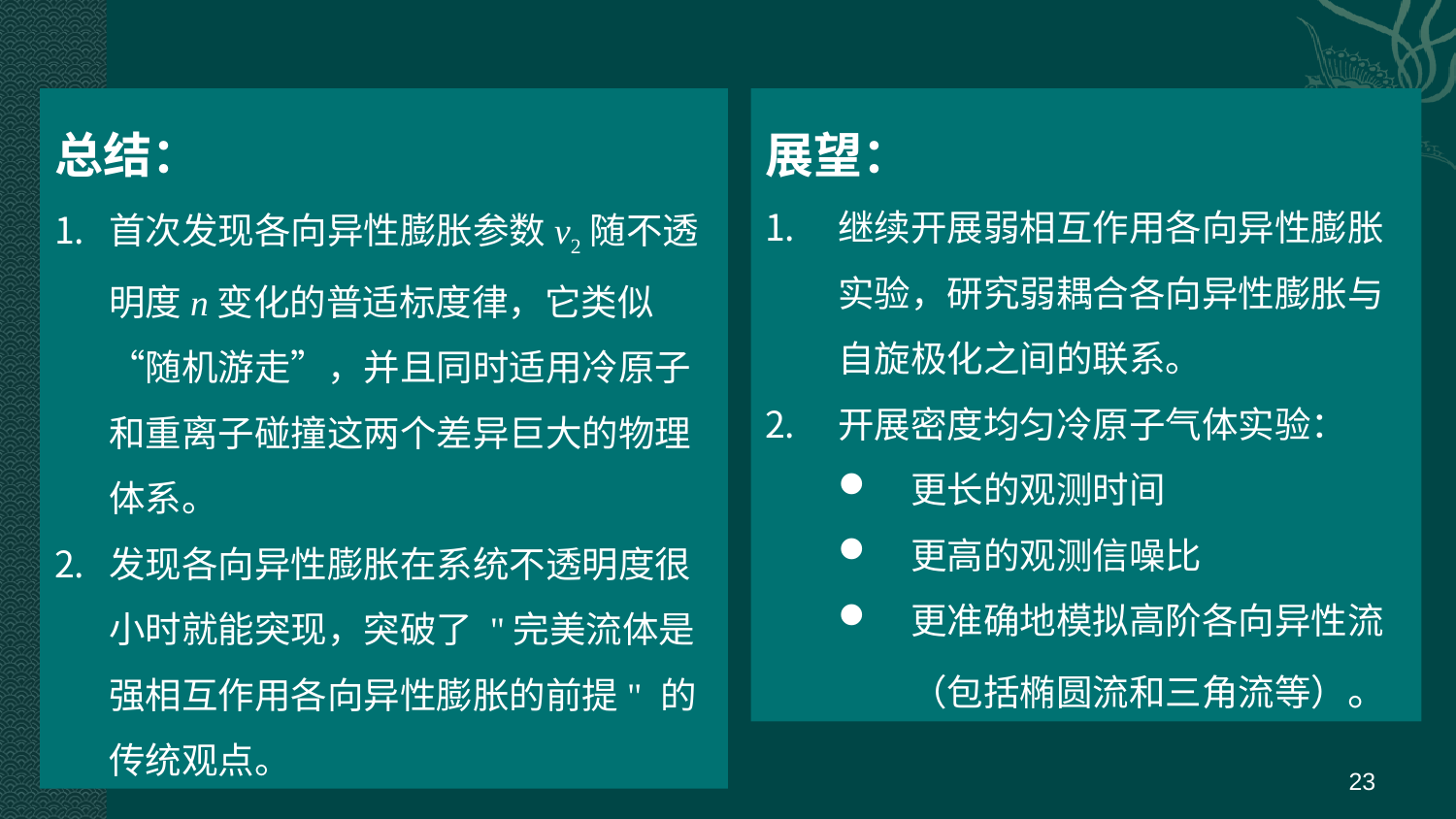

总结：
首次发现各向异性膨胀参数v2随不透明度n变化的普适标度律，它类似“随机游走”，并且同时适用冷原子和重离子碰撞这两个差异巨大的物理体系。
发现各向异性膨胀在系统不透明度很小时就能突现，突破了 "完美流体是强相互作用各向异性膨胀的前提" 的传统观点。
展望：
继续开展弱相互作用各向异性膨胀实验，研究弱耦合各向异性膨胀与自旋极化之间的联系。
开展密度均匀冷原子气体实验：
更长的观测时间
更高的观测信噪比
更准确地模拟高阶各向异性流（包括椭圆流和三角流等）。
23